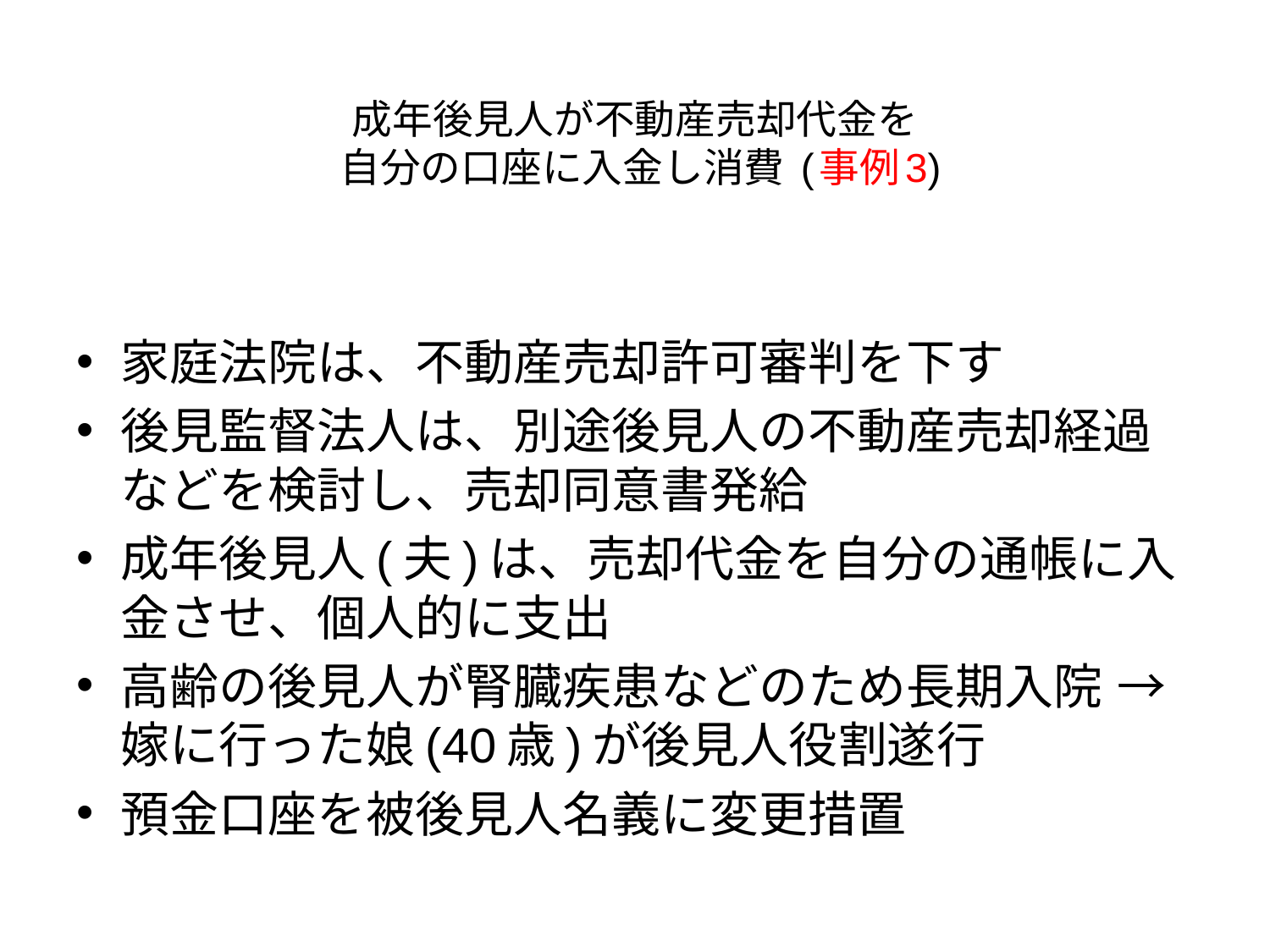

# 成年後見人が不動産売却代金を 自分の口座に入金し消費 (事例3)

家庭法院は、不動産売却許可審判を下す
後見監督法人は、別途後見人の不動産売却経過などを検討し、売却同意書発給
成年後見人(夫)は、売却代金を自分の通帳に入金させ、個人的に支出
高齢の後見人が腎臓疾患などのため長期入院 → 嫁に行った娘(40歳)が後見人役割遂行
預金口座を被後見人名義に変更措置